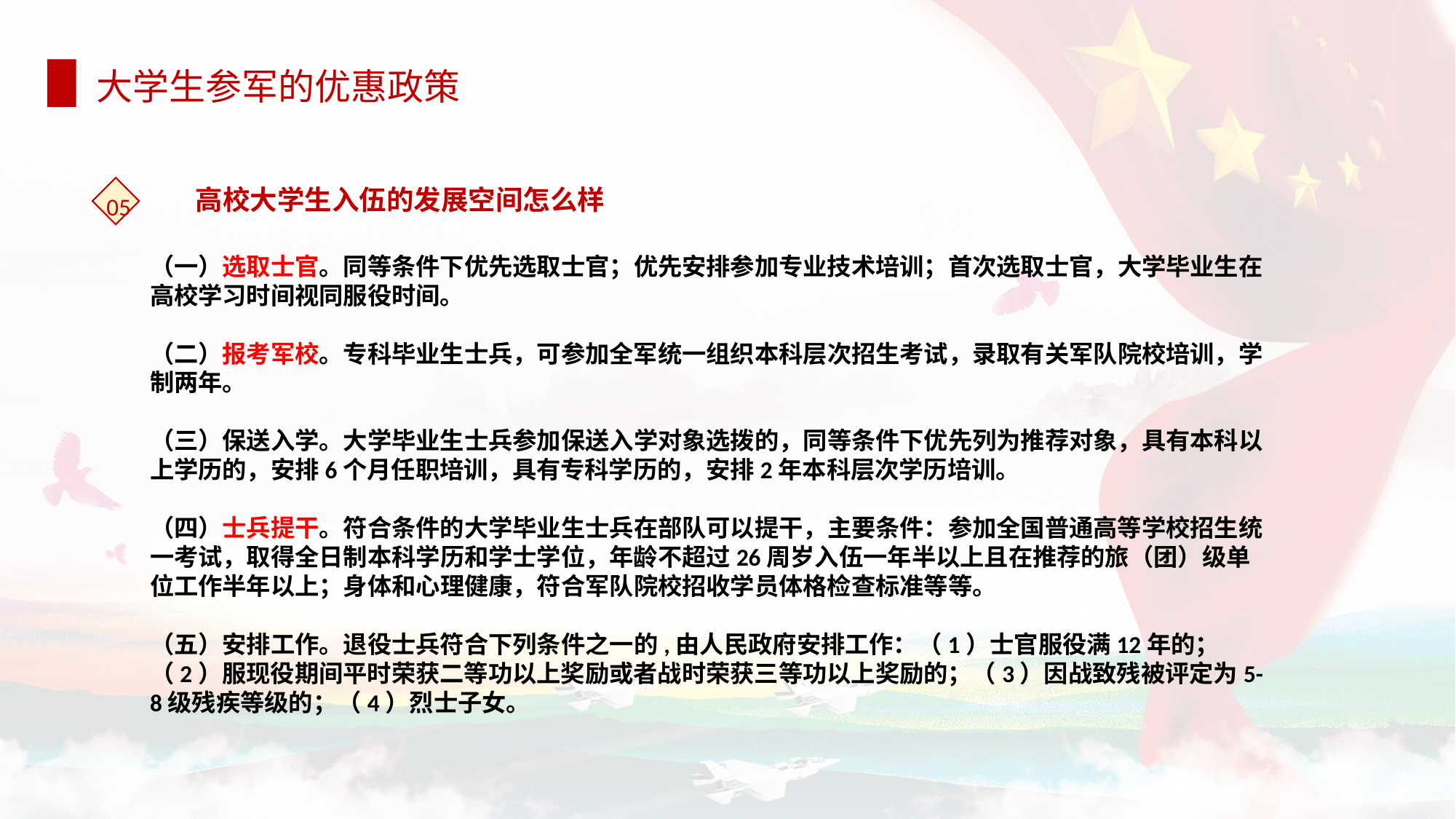

大学生参军的优惠政策

高校大学生入伍的发展空间怎么样

05
（一）选取士官。同等条件下优先选取士官；优先安排参加专业技术培训；首次选取士官，大学毕业生在高校学习时间视同服役时间。

（二）报考军校。专科毕业生士兵，可参加全军统一组织本科层次招生考试，录取有关军队院校培训，学制两年。

（三）保送入学。大学毕业生士兵参加保送入学对象选拨的，同等条件下优先列为推荐对象，具有本科以上学历的，安排6个月任职培训，具有专科学历的，安排2年本科层次学历培训。

（四）士兵提干。符合条件的大学毕业生士兵在部队可以提干，主要条件：参加全国普通高等学校招生统一考试，取得全日制本科学历和学士学位，年龄不超过26周岁入伍一年半以上且在推荐的旅（团）级单位工作半年以上；身体和心理健康，符合军队院校招收学员体格检查标准等等。

（五）安排工作。退役士兵符合下列条件之一的,由人民政府安排工作：（1）士官服役满12年的；（2）服现役期间平时荣获二等功以上奖励或者战时荣获三等功以上奖励的；（3）因战致残被评定为5-8级残疾等级的；（4）烈士子女。